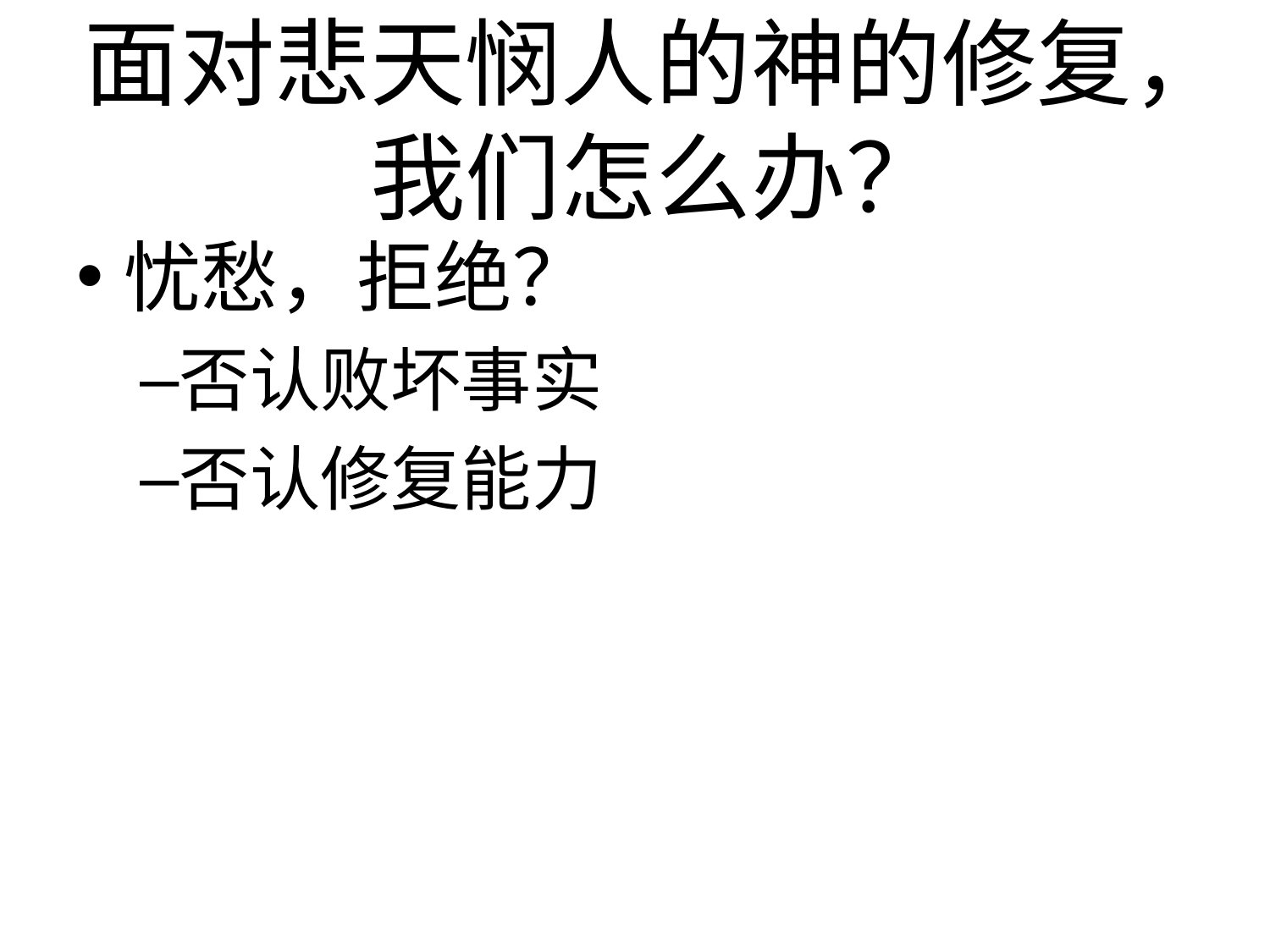

# 面对悲天悯人的神的修复， 我们怎么办？
忧愁，拒绝？
否认败坏事实
否认修复能力